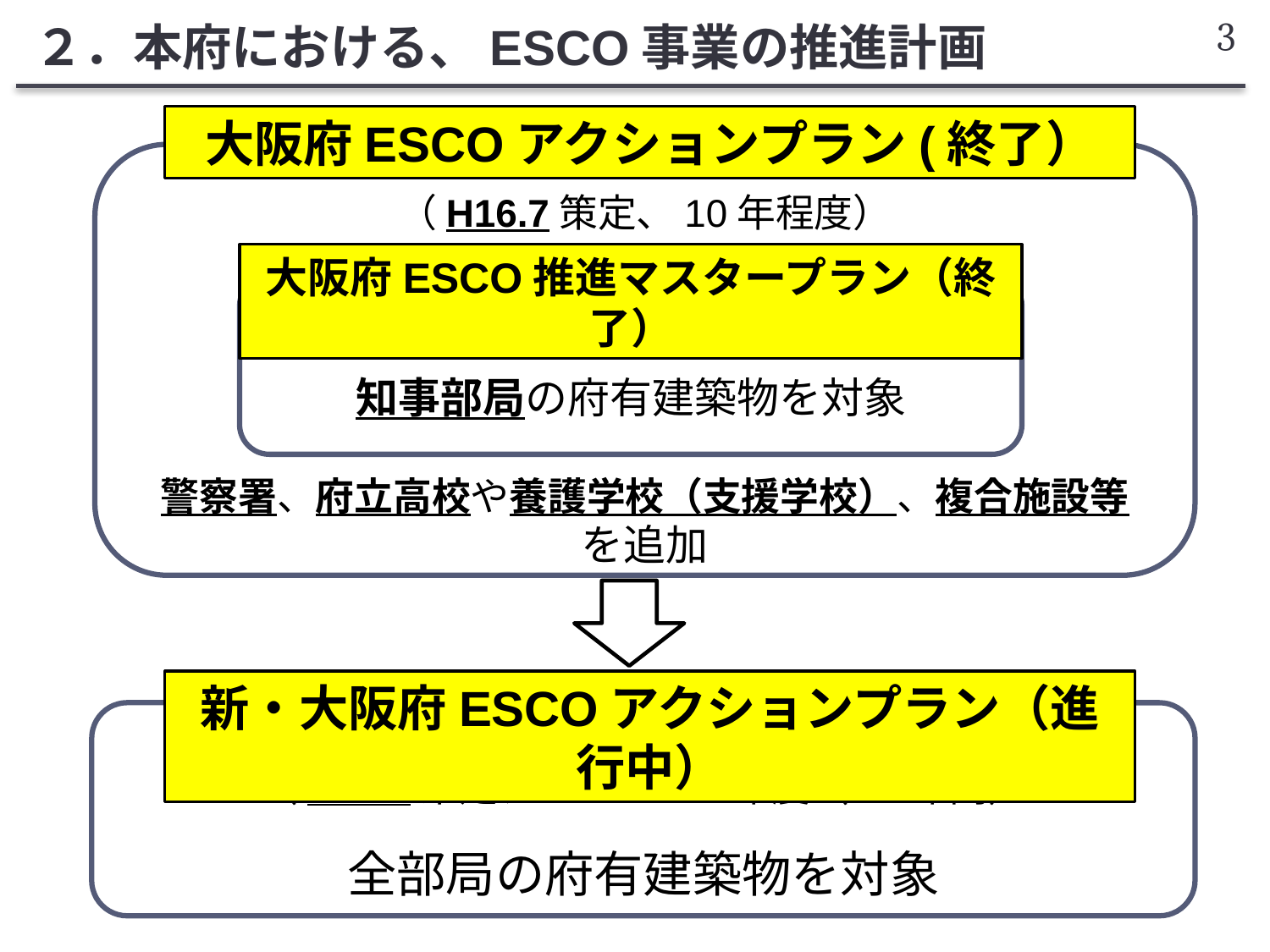

3
２．本府における、ESCO事業の推進計画
大阪府ESCOアクションプラン(終了）

（H16.7策定、10年程度）

警察署、府立高校や養護学校（支援学校）、複合施設等
を追加
大阪府ESCO推進マスタープラン（終了）
（H14.9策定、H19年度まで）

知事部局の府有建築物を対象

新・大阪府ESCOアクションプラン（進行中）

（H27.2策定、H27～R6年度（10年間）

全部局の府有建築物を対象